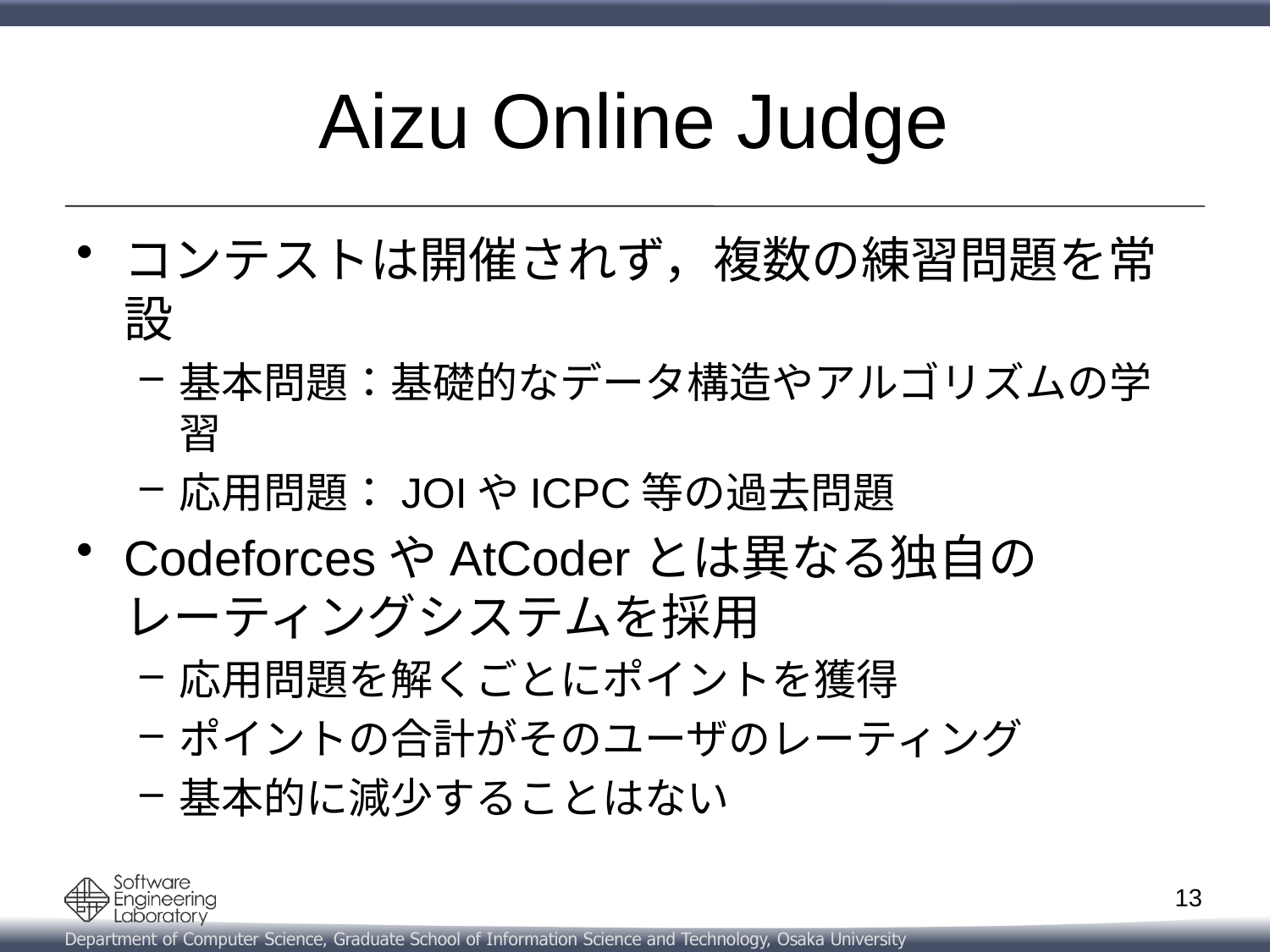

# Aizu Online Judge
コンテストは開催されず，複数の練習問題を常設
基本問題：基礎的なデータ構造やアルゴリズムの学習
応用問題：JOIやICPC等の過去問題
CodeforcesやAtCoderとは異なる独自の
レーティングシステムを採用
応用問題を解くごとにポイントを獲得
ポイントの合計がそのユーザのレーティング
基本的に減少することはない
13